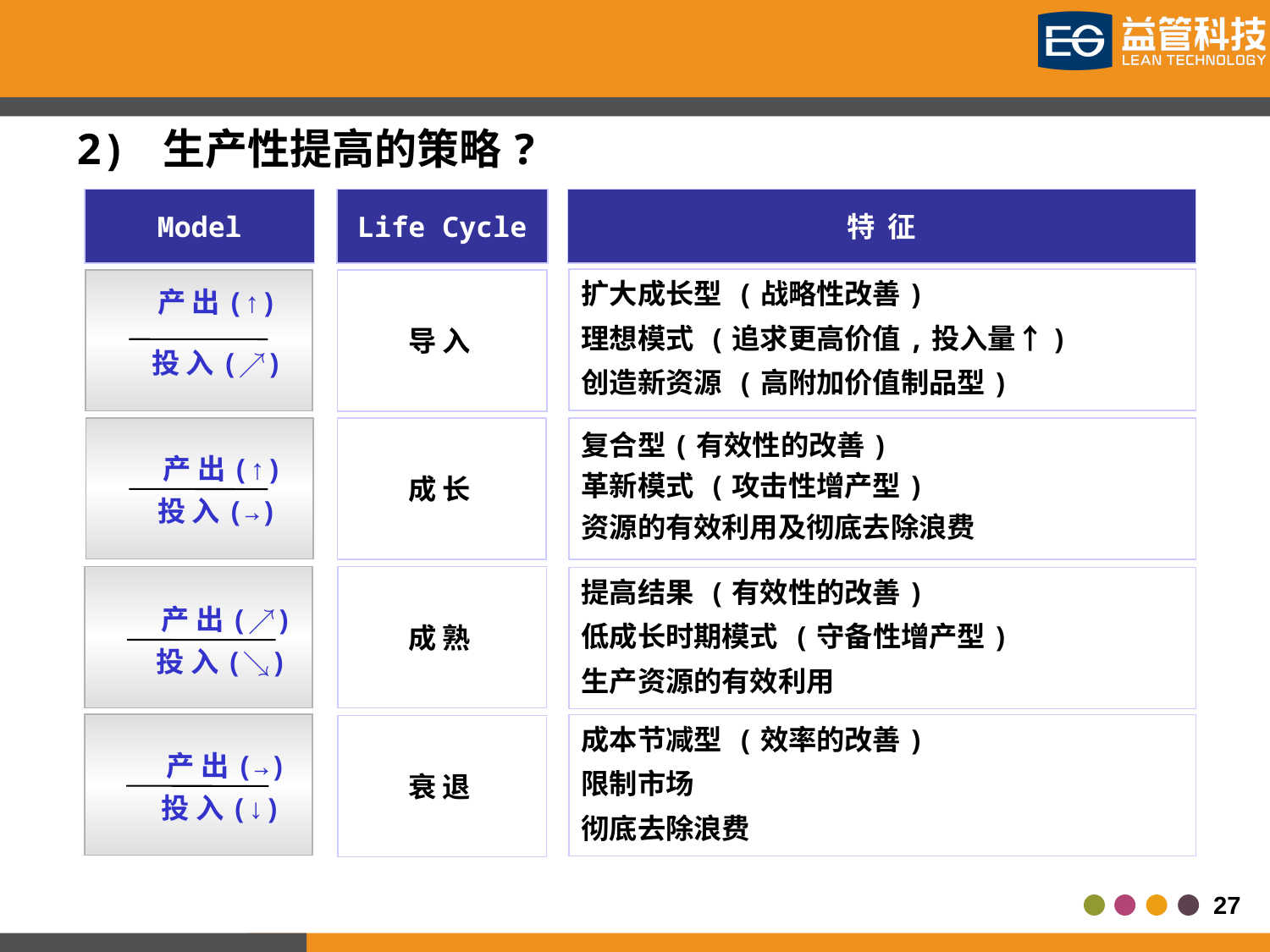

2) 生产性提高的策略?
Model
Life Cycle
特  征
扩大成长型 (战略性改善)
理想模式 (追求更高价值,投入量↑)
创造新资源 (高附加价值制品型)

导 入
产 出(↑)

投 入(↗)

成 长
复合型(有效性的改善)
革新模式 (攻击性增产型)
资源的有效利用及彻底去除浪费
产 出(↑)
投 入(→)

成 熟
提高结果 (有效性的改善)
低成长时期模式 (守备性增产型)
生产资源的有效利用
产 出(↗)
投 入(↘)

成本节减型 (效率的改善)
限制市场
彻底去除浪费
衰 退
产 出(→)
投 入(↓)